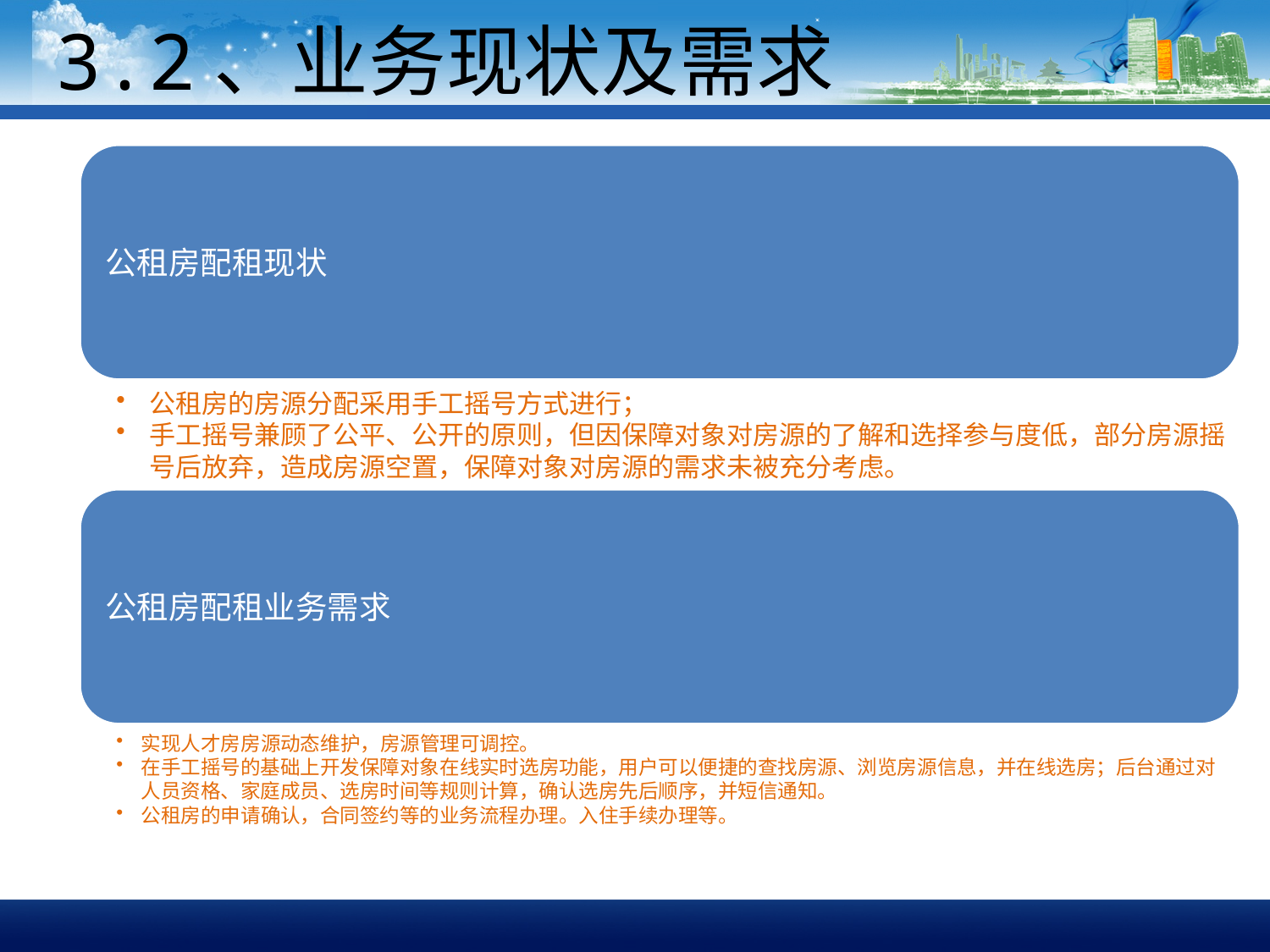

3.2、业务现状及需求
公租房配租现状
公租房的房源分配采用手工摇号方式进行；
公租房配租业务需求
实现人才房房源动态维护，房源管理可调控。
在手工摇号的基础上开发保障对象在线实时选房功能，用户可以便捷的查找房源、浏览房源信息，并在线选房；后台通过对人员资格、家庭成员、选房时间等规则计算，确认选房先后顺序，并短信通知。
公租房的申请确认，合同签约等的业务流程办理。入住手续办理等。
手工摇号兼顾了公平、公开的原则，但因保障对象对房源的了解和选择参与度低，部分房源摇号后放弃，造成房源空置，保障对象对房源的需求未被充分考虑。